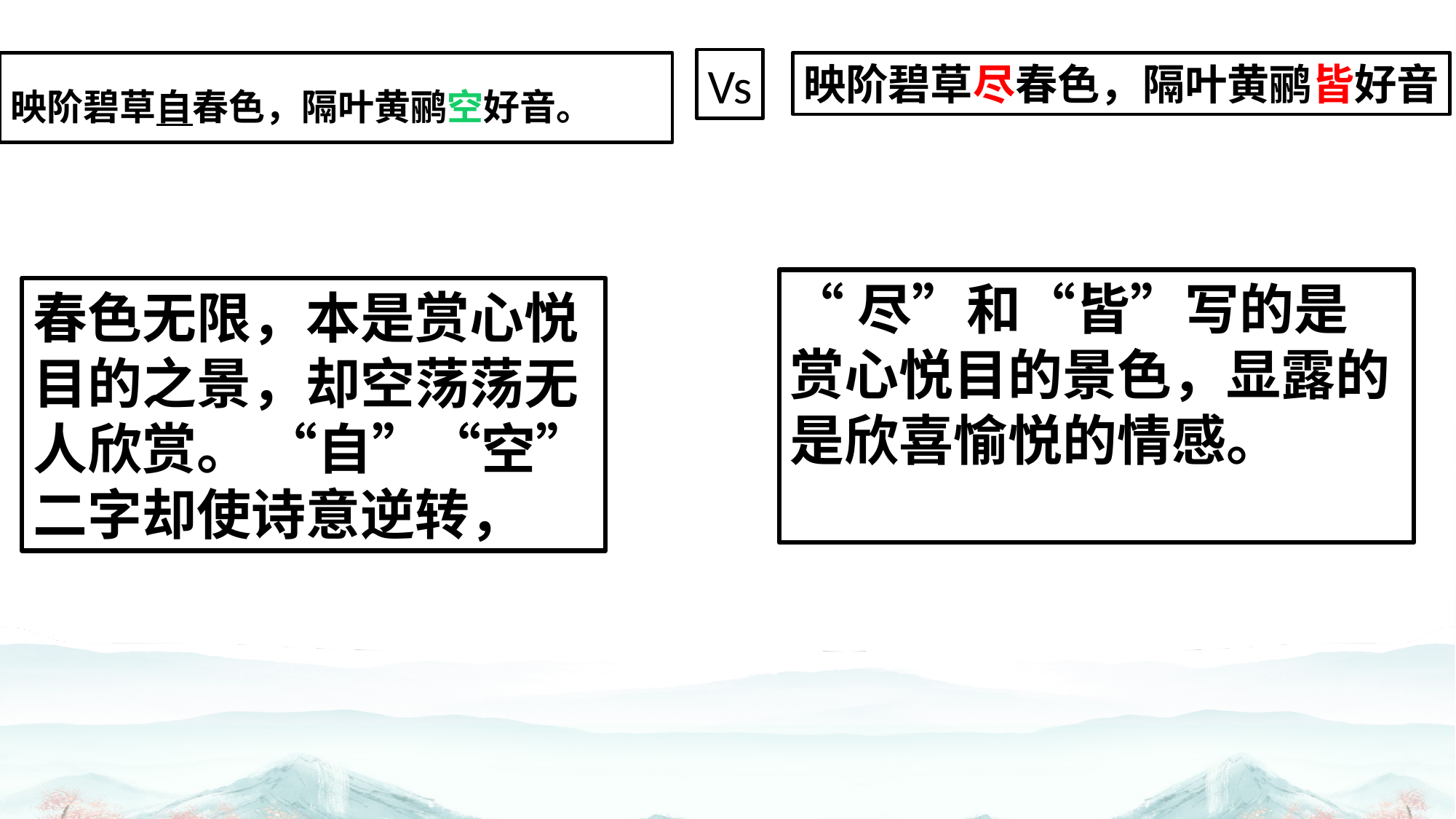

Vs
映阶碧草自春色，隔叶黄鹂空好音。
映阶碧草尽春色，隔叶黄鹂皆好音
“尽”和“皆”写的是赏心悦目的景色，显露的是欣喜愉悦的情感。

春色无限，本是赏心悦目的之景，却空荡荡无人欣赏。 “自”“空”二字却使诗意逆转，